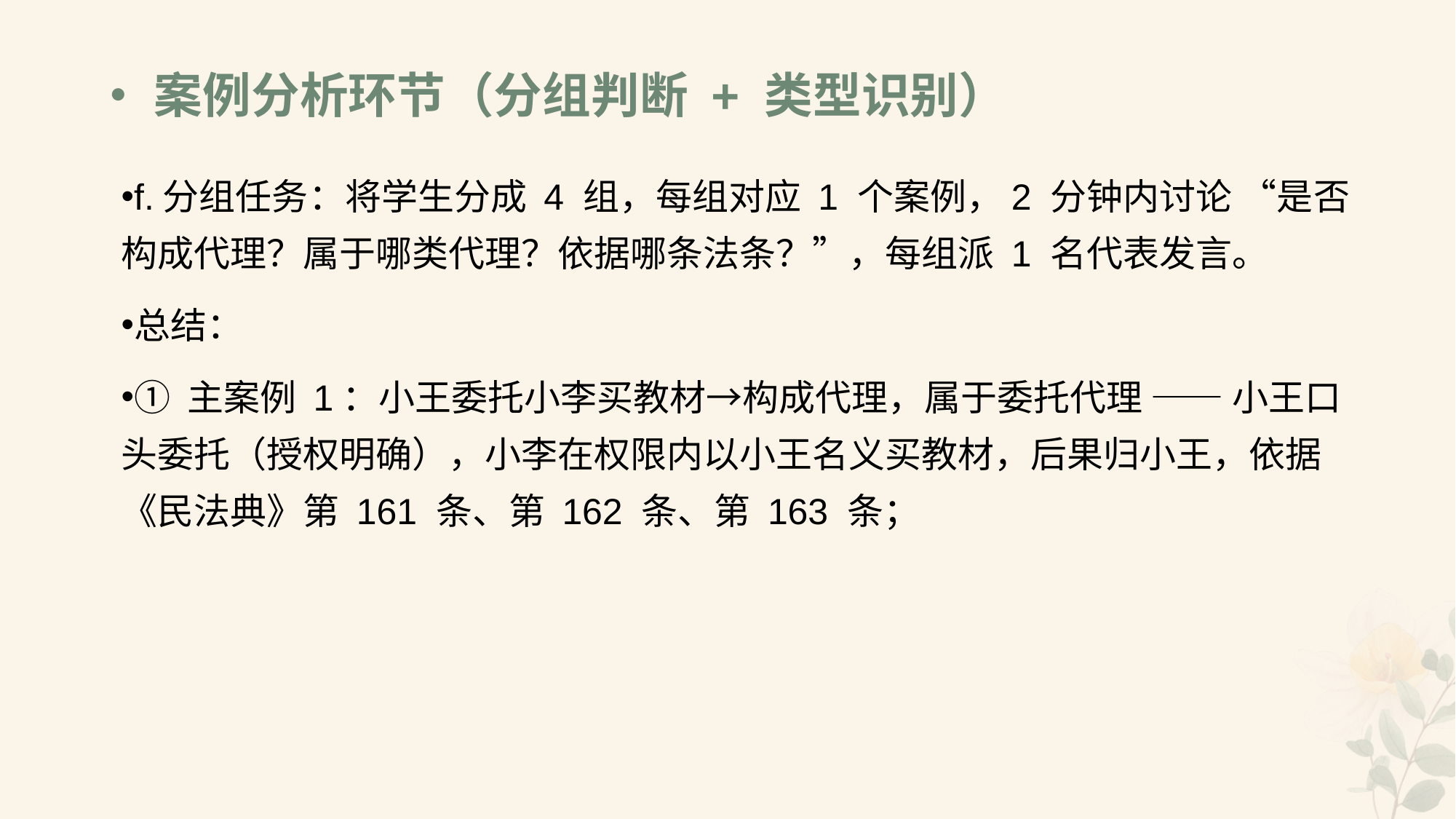

# •案例分析环节（分组判断 + 类型识别）
f.分组任务：将学生分成 4 组，每组对应 1 个案例，2 分钟内讨论 “是否构成代理？属于哪类代理？依据哪条法条？”，每组派 1 名代表发言。
总结：
① 主案例 1：小王委托小李买教材→构成代理，属于委托代理 —— 小王口头委托（授权明确），小李在权限内以小王名义买教材，后果归小王，依据《民法典》第 161 条、第 162 条、第 163 条；